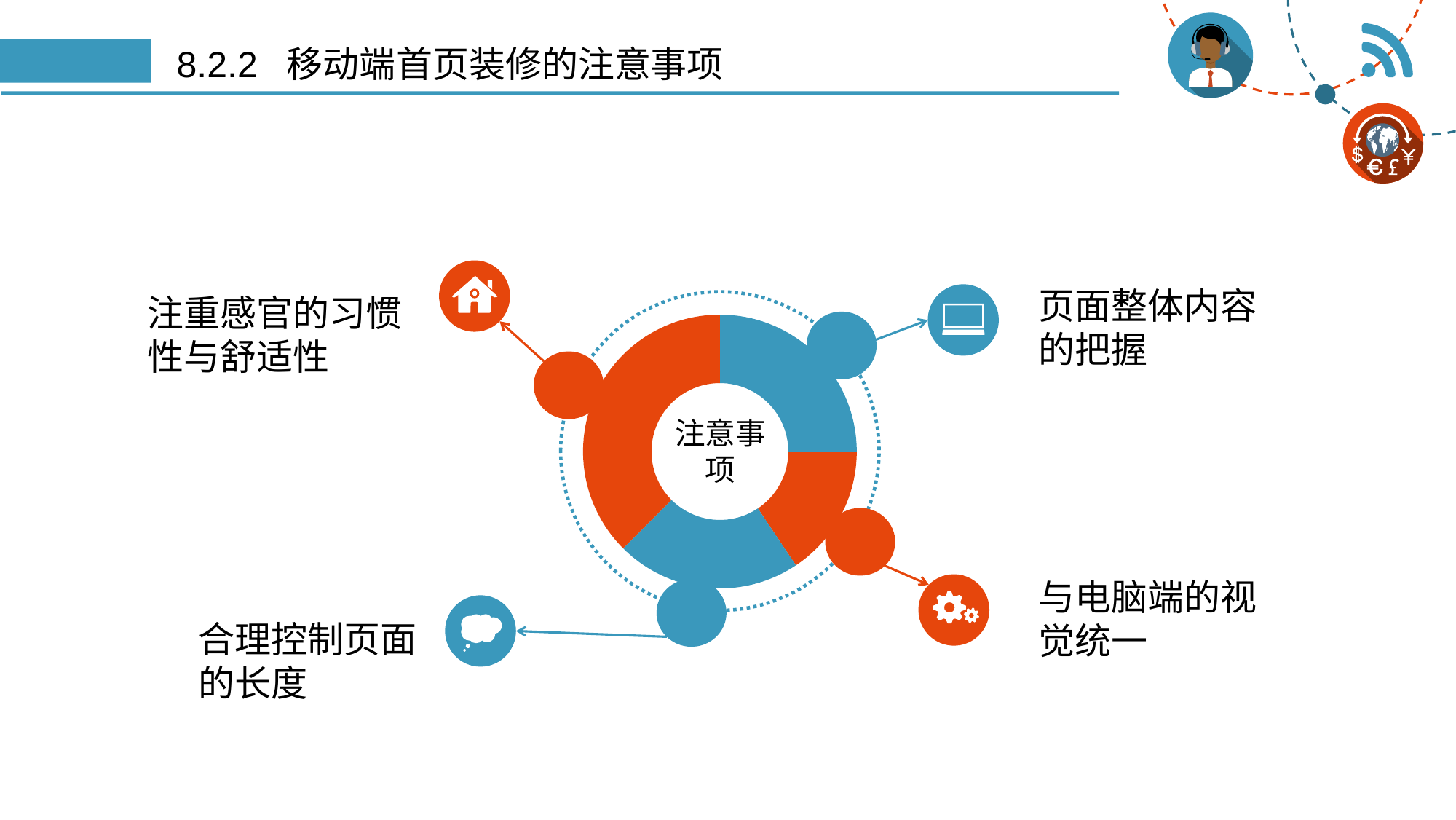

# 8.2.2  移动端首页装修的注意事项

页面整体内容的把握

注重感官的习惯性与舒适性

### Chart

| Category | Sales |
|---|---|
| 1st Qtr | 8.0 |
| 2nd Qtr | 5.0 |
| 3rd Qtr | 7.0 |
| 4th Qtr | 12.0 |
注意事项

与电脑端的视觉统一

合理控制页面的长度